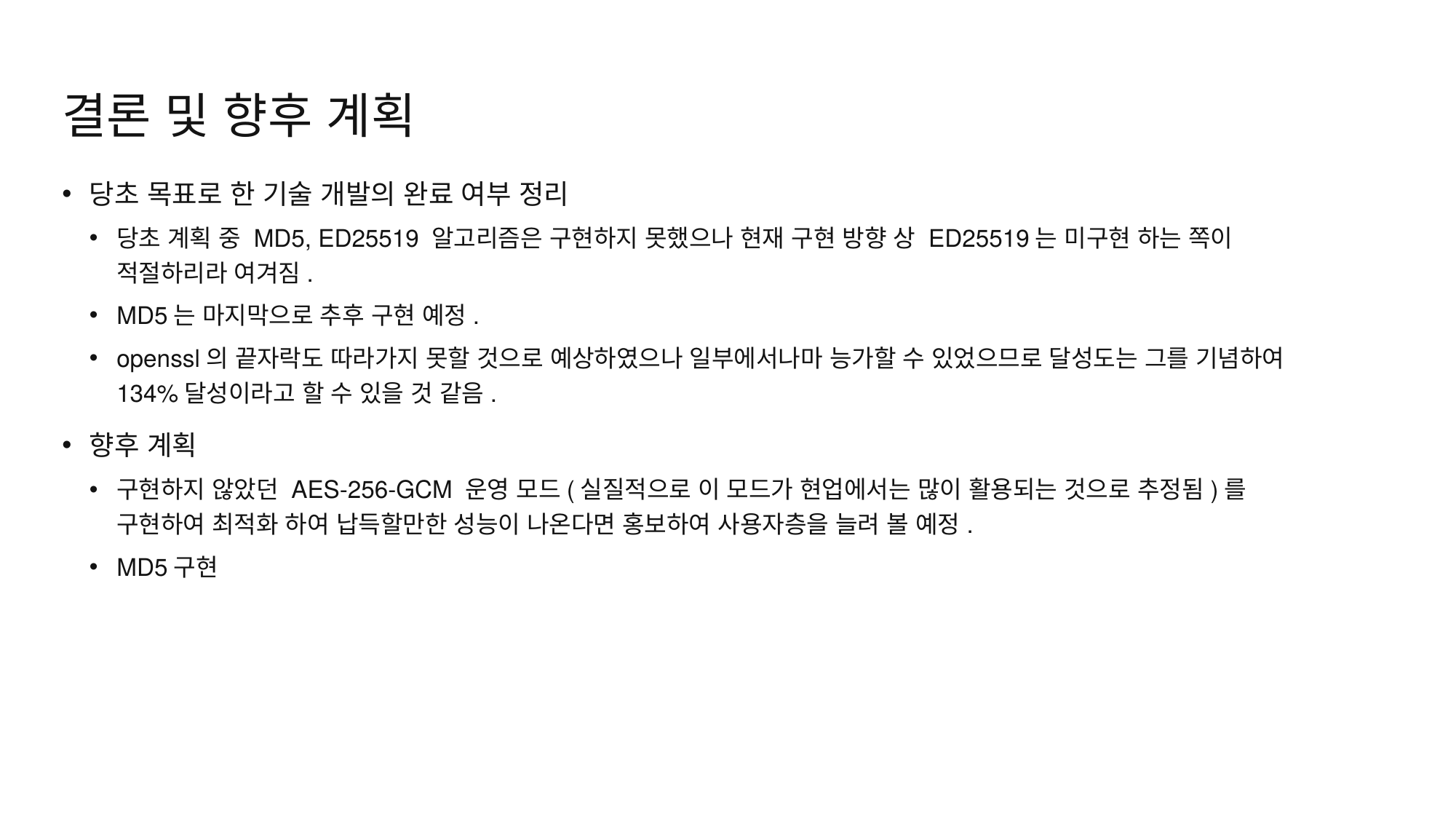

# 결론 및 향후 계획
당초 목표로 한 기술 개발의 완료 여부 정리
당초 계획 중 MD5, ED25519 알고리즘은 구현하지 못했으나 현재 구현 방향 상 ED25519는 미구현 하는 쪽이 적절하리라 여겨짐.
MD5는 마지막으로 추후 구현 예정.
openssl의 끝자락도 따라가지 못할 것으로 예상하였으나 일부에서나마 능가할 수 있었으므로 달성도는 그를 기념하여
134%달성이라고 할 수 있을 것 같음.
향후 계획
구현하지 않았던 AES-256-GCM 운영 모드(실질적으로 이 모드가 현업에서는 많이 활용되는 것으로 추정됨)를 구현하여 최적화 하여 납득할만한 성능이 나온다면 홍보하여 사용자층을 늘려 볼 예정.
MD5구현